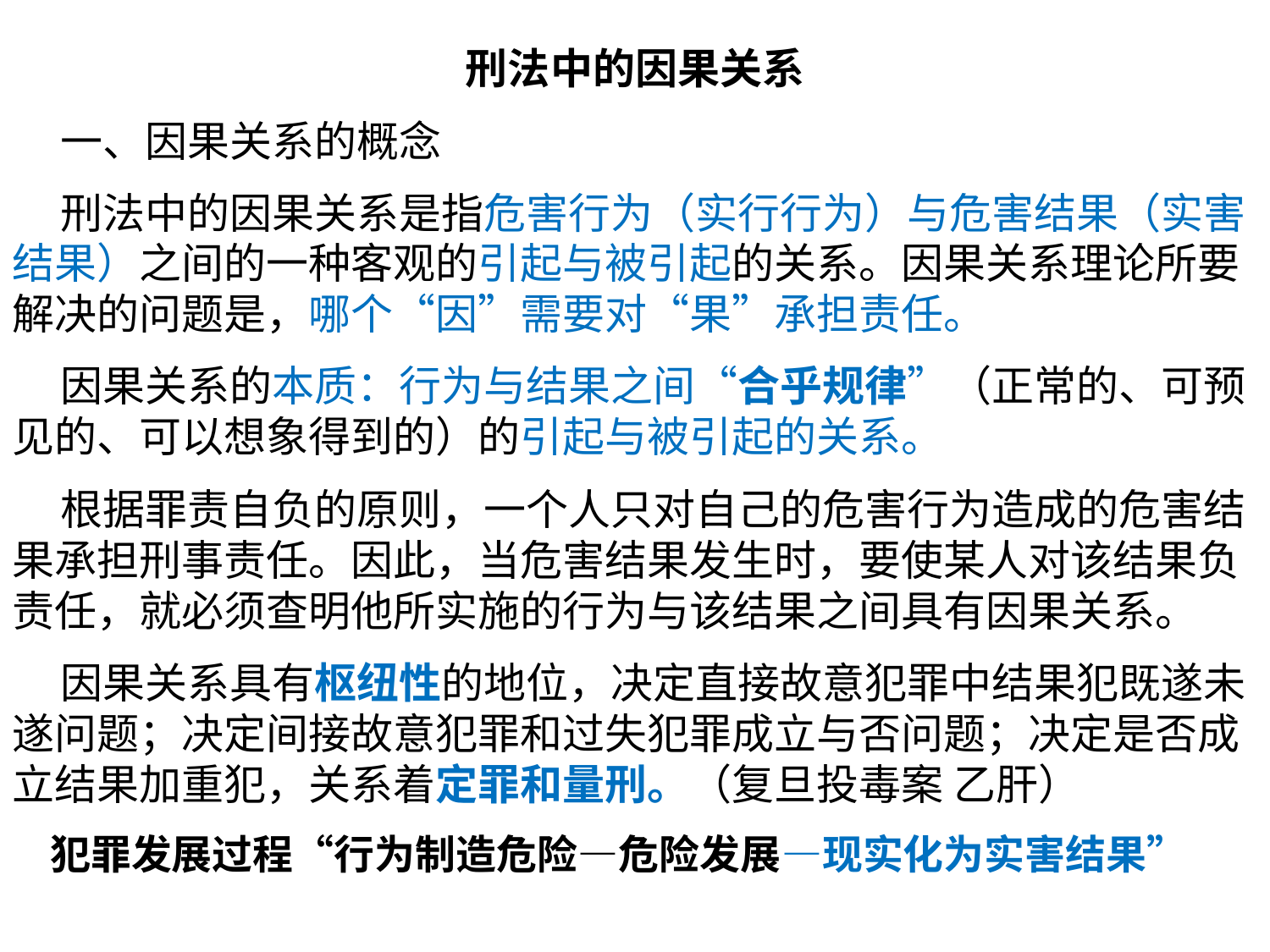

刑法中的因果关系

    一、因果关系的概念

    刑法中的因果关系是指危害行为（实行行为）与危害结果（实害结果）之间的一种客观的引起与被引起的关系。因果关系理论所要解决的问题是，哪个“因”需要对“果”承担责任。

    因果关系的本质：行为与结果之间“合乎规律”（正常的、可预见的、可以想象得到的）的引起与被引起的关系。

    根据罪责自负的原则，一个人只对自己的危害行为造成的危害结果承担刑事责任。因此，当危害结果发生时，要使某人对该结果负责任，就必须查明他所实施的行为与该结果之间具有因果关系。

    因果关系具有枢纽性的地位，决定直接故意犯罪中结果犯既遂未遂问题；决定间接故意犯罪和过失犯罪成立与否问题；决定是否成立结果加重犯，关系着定罪和量刑。（复旦投毒案 乙肝）

   犯罪发展过程“行为制造危险—危险发展—现实化为实害结果”